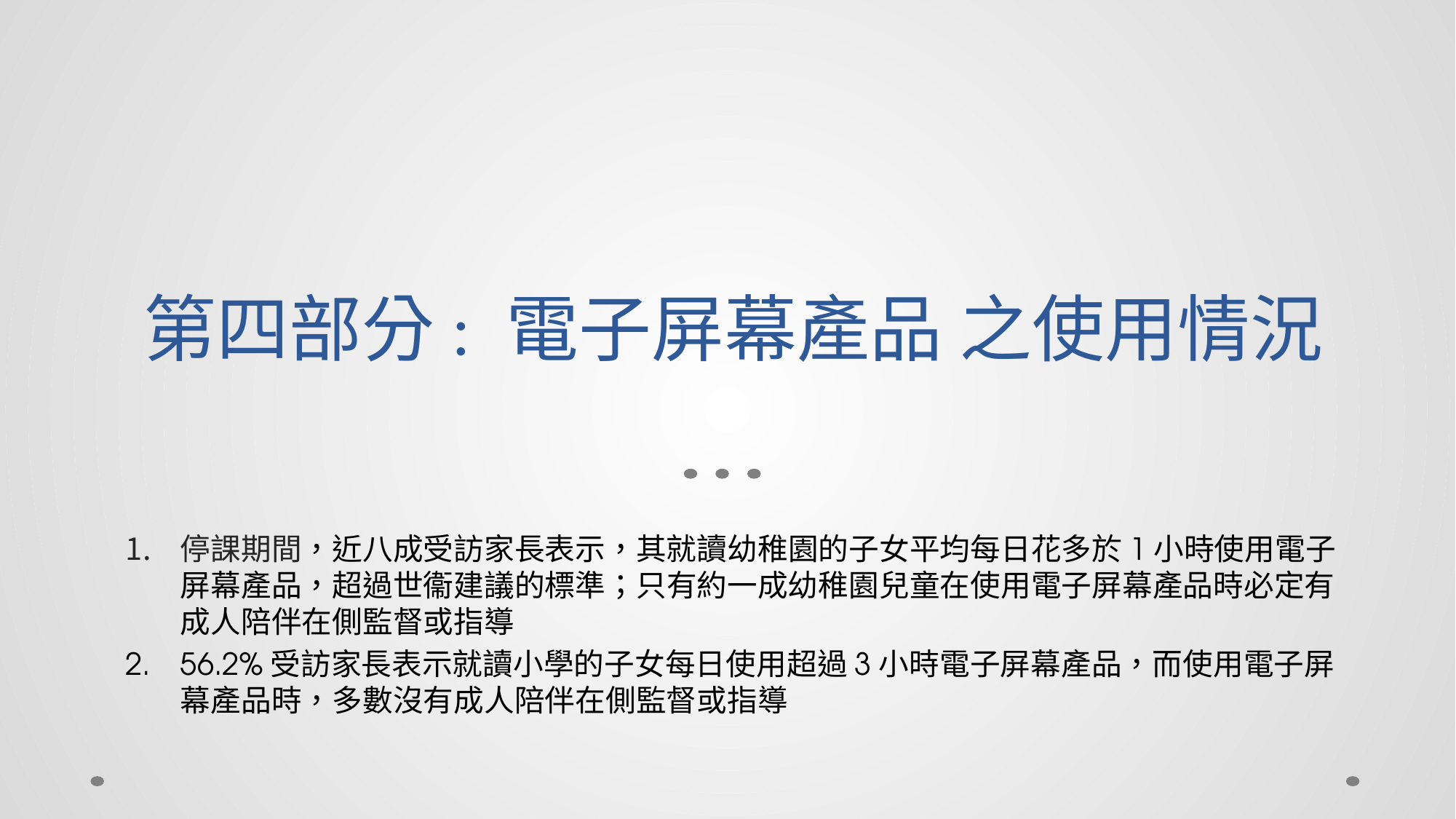

# 第四部分: 電子屏幕產品 之使用情況
停課期間，近八成受訪家長表示，其就讀幼稚園的子女平均每日花多於1小時使用電子屏幕產品，超過世衞建議的標準；只有約一成幼稚園兒童在使用電子屏幕產品時必定有成人陪伴在側監督或指導
56.2%受訪家長表示就讀小學的子女每日使用超過3小時電子屏幕產品，而使用電子屏幕產品時，多數沒有成人陪伴在側監督或指導